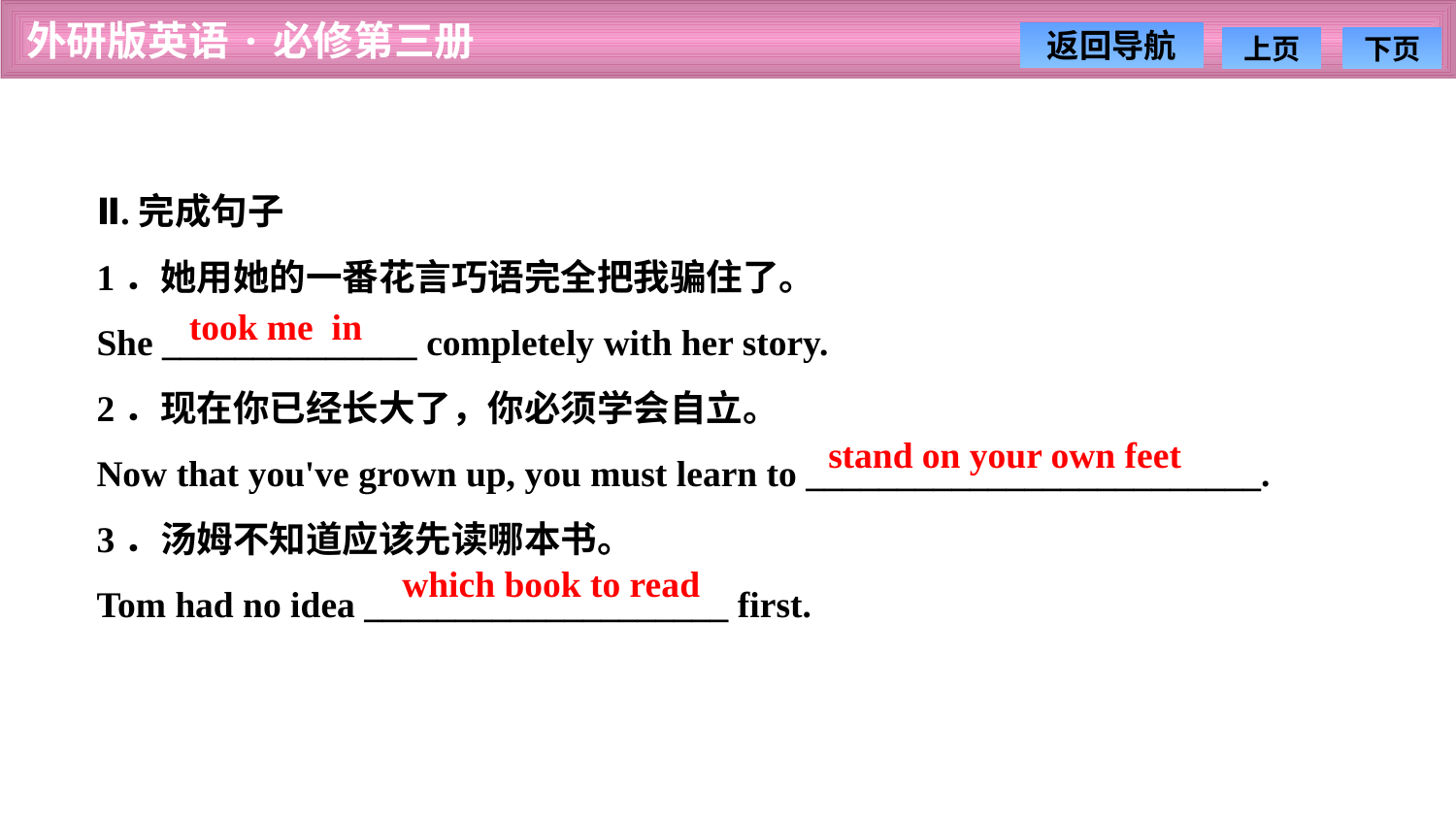

Ⅱ.完成句子
1．她用她的一番花言巧语完全把我骗住了。
She ______________ completely with her story.
2．现在你已经长大了，你必须学会自立。
Now that you've grown up, you must learn to _________________________.
3．汤姆不知道应该先读哪本书。
Tom had no idea ____________________ first.
took me  in
stand on your own feet
which book to read